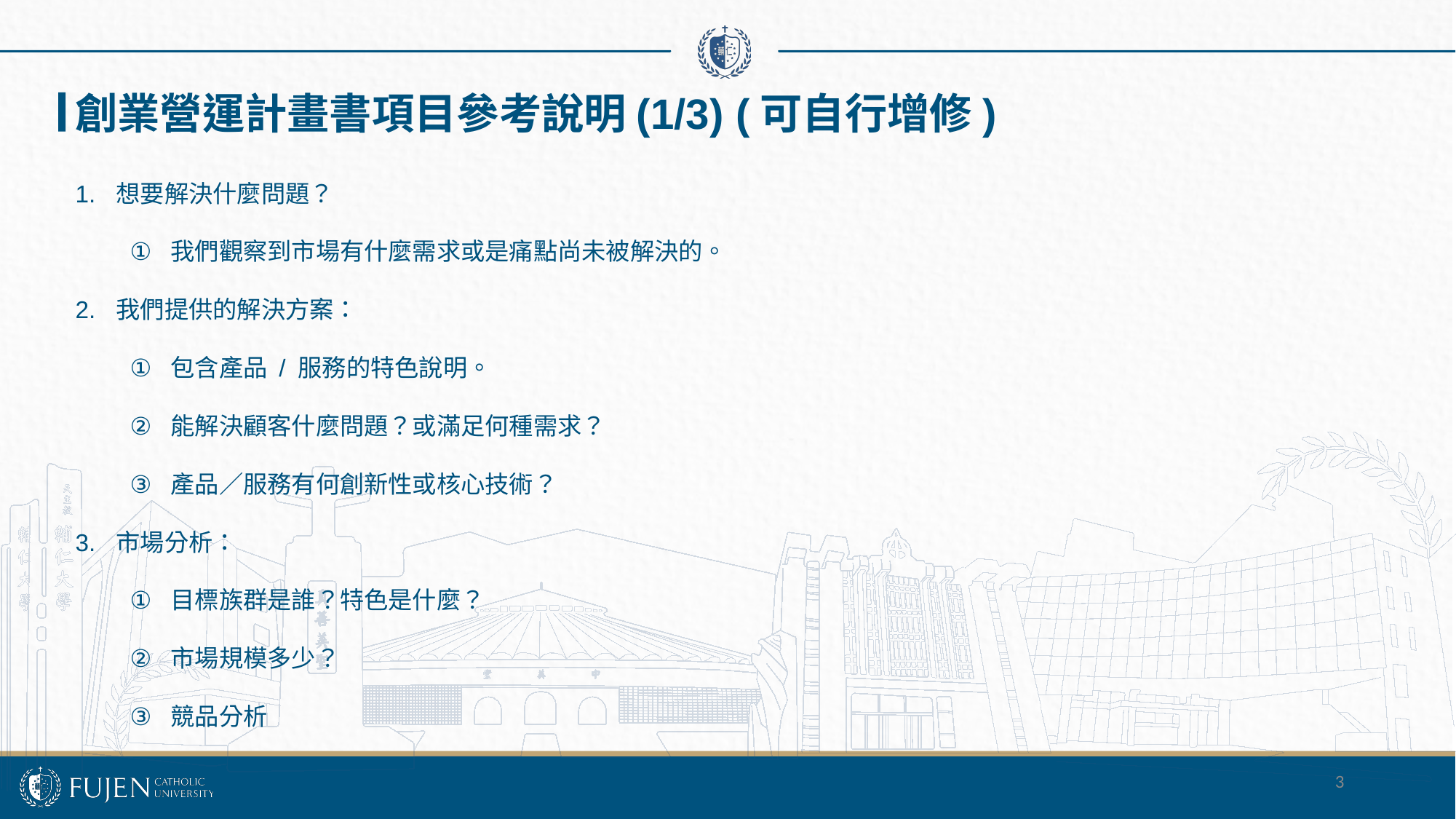

創業營運計畫書項目參考說明(1/3) (可自行增修)

想要解決什麼問題？
我們觀察到市場有什麼需求或是痛點尚未被解決的。
我們提供的解決方案：
包含產品 / 服務的特色說明。
能解決顧客什麼問題？或滿足何種需求？
產品／服務有何創新性或核心技術？
市場分析：
目標族群是誰？特色是什麼？
市場規模多少？
競品分析
3